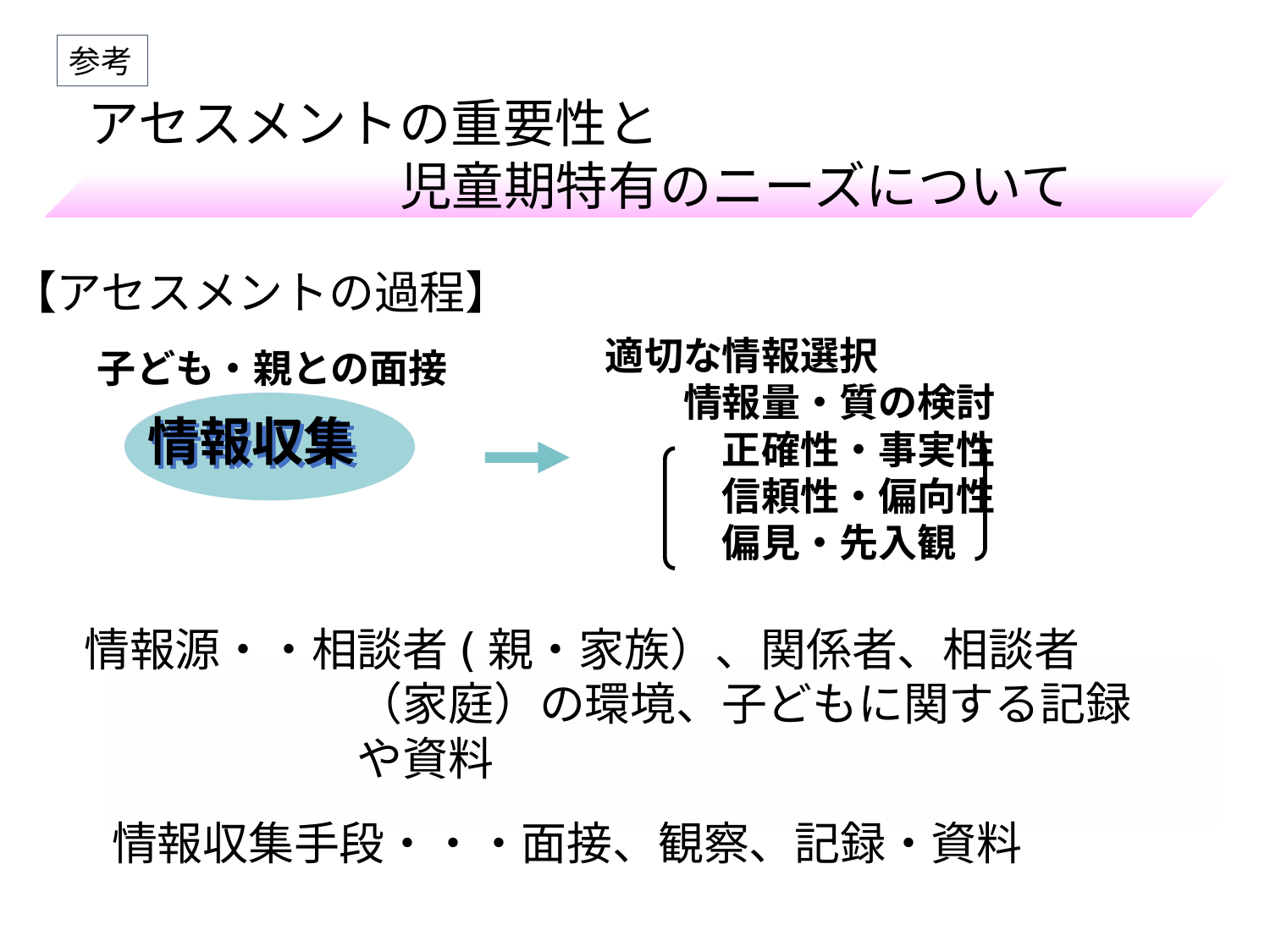

参考
アセスメントの重要性と
　　　　　　児童期特有のニーズについて

【アセスメントの過程】
適切な情報選択
　　情報量・質の検討
　　　正確性・事実性
　　　信頼性・偏向性
　　　偏見・先入観
子ども・親との面接

情報収集

情報源・・相談者(親・家族）、関係者、相談者
　　　　　　（家庭）の環境、子どもに関する記録
　　　　　　や資料

情報収集手段・・・面接、観察、記録・資料